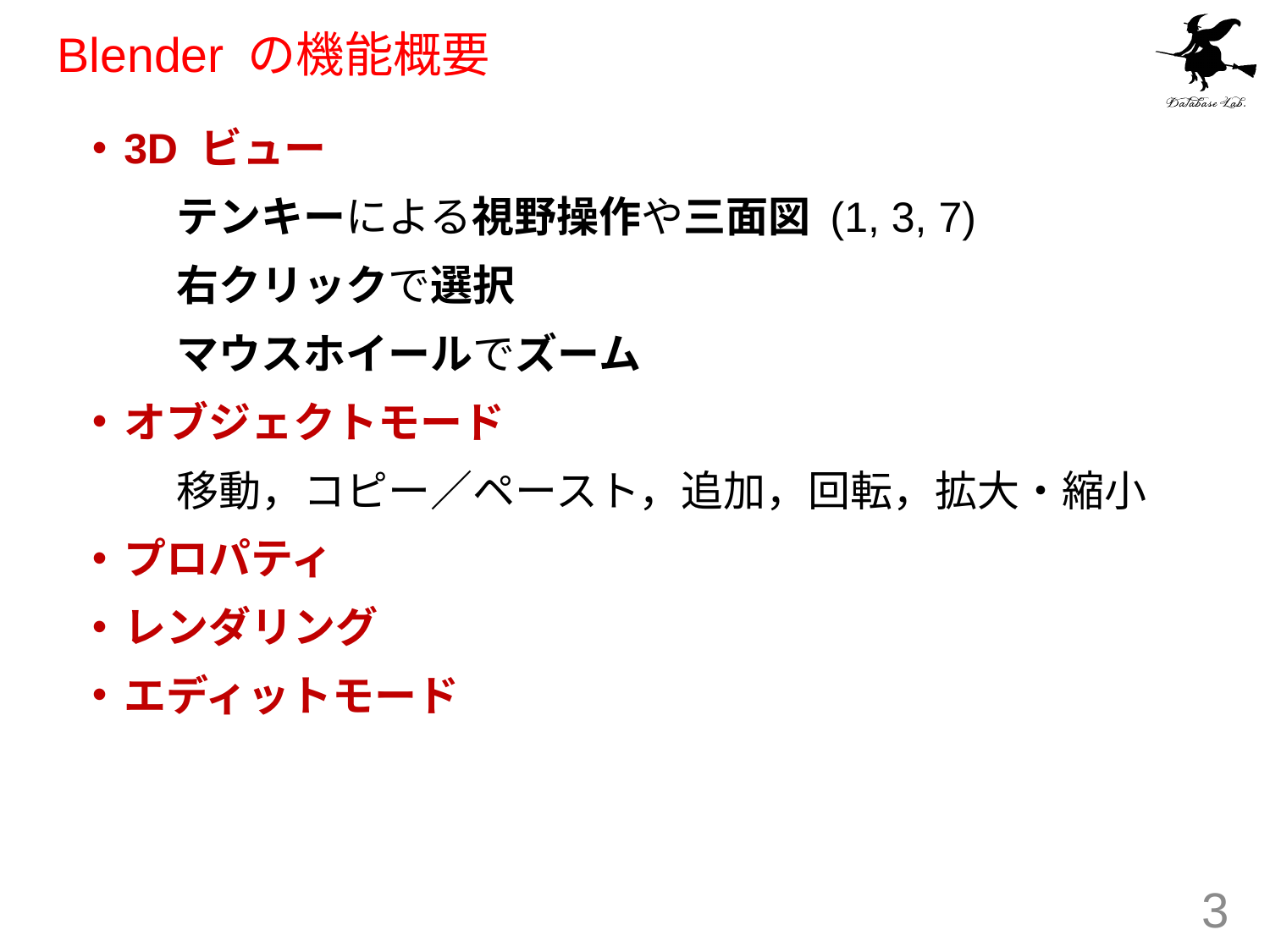

# Blender の機能概要
3D ビュー
　　テンキーによる視野操作や三面図 (1, 3, 7)
　　右クリックで選択
　　マウスホイールでズーム
オブジェクトモード
　　移動，コピー／ペースト，追加，回転，拡大・縮小
プロパティ
レンダリング
エディットモード
3